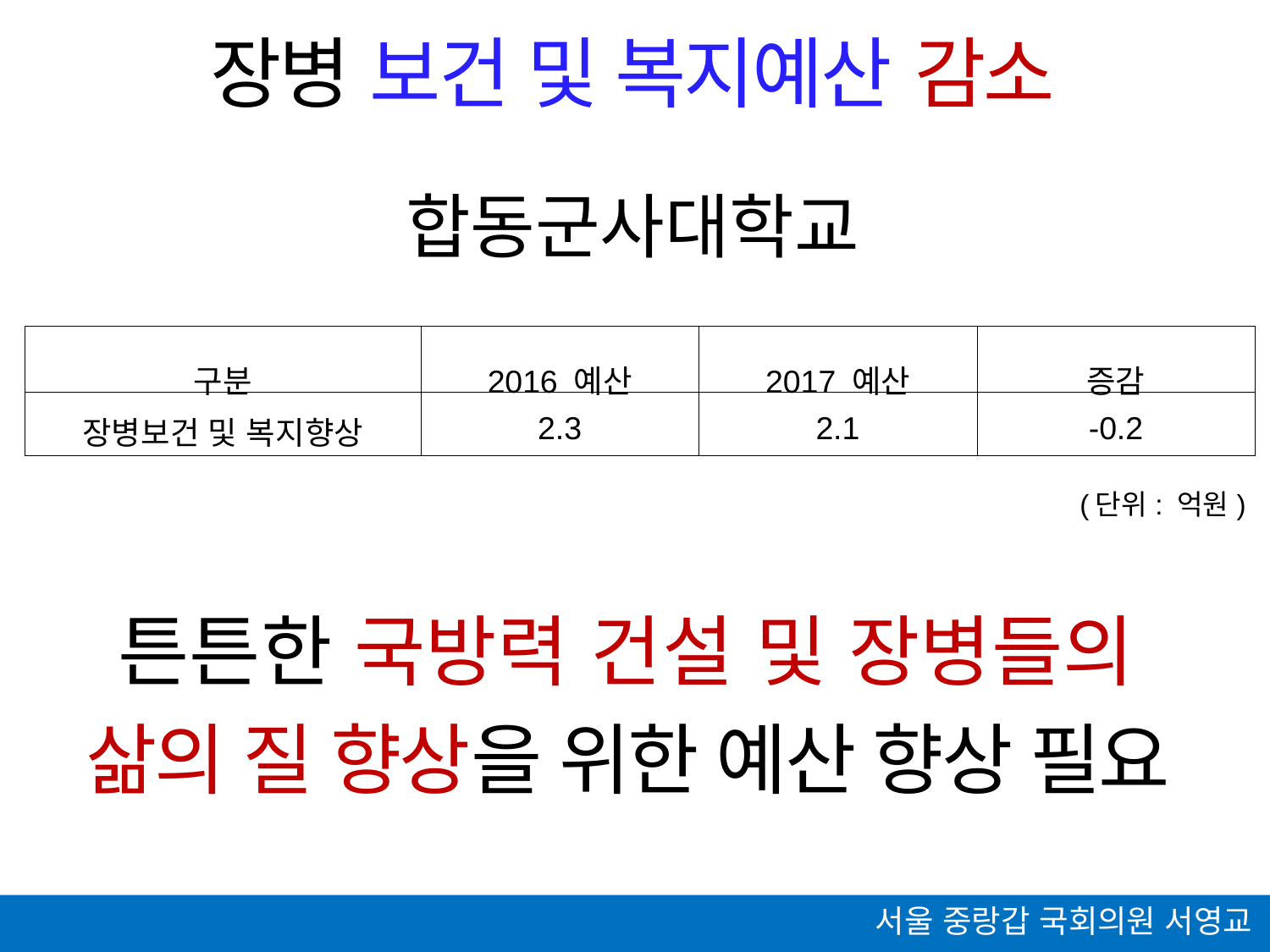

# 장병 보건 및 복지예산 감소
합동군사대학교
| 구분 | 2016 예산 | 2017 예산 | 증감 |
| --- | --- | --- | --- |
| 장병보건 및 복지향상 | 2.3 | 2.1 | -0.2 |
| (단위: 억원) |  |  |  |
튼튼한 국방력 건설 및 장병들의
삶의 질 향상을 위한 예산 향상 필요

서울 중랑갑 국회의원 서영교